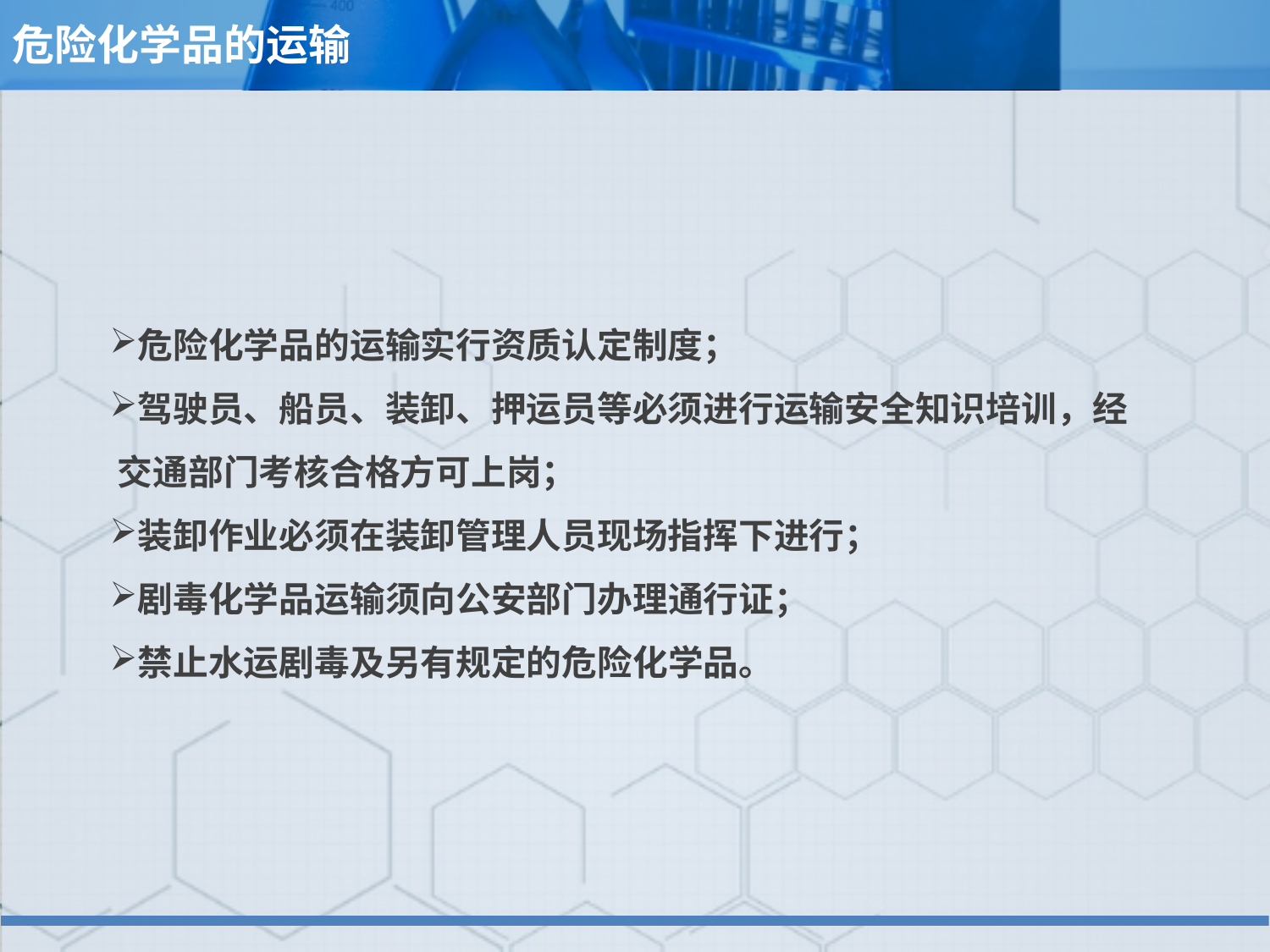

# 危险化学品的运输
危险化学品的运输实行资质认定制度；
驾驶员、船员、装卸、押运员等必须进行运输安全知识培训，经交通部门考核合格方可上岗；
装卸作业必须在装卸管理人员现场指挥下进行；
剧毒化学品运输须向公安部门办理通行证；
禁止水运剧毒及另有规定的危险化学品。